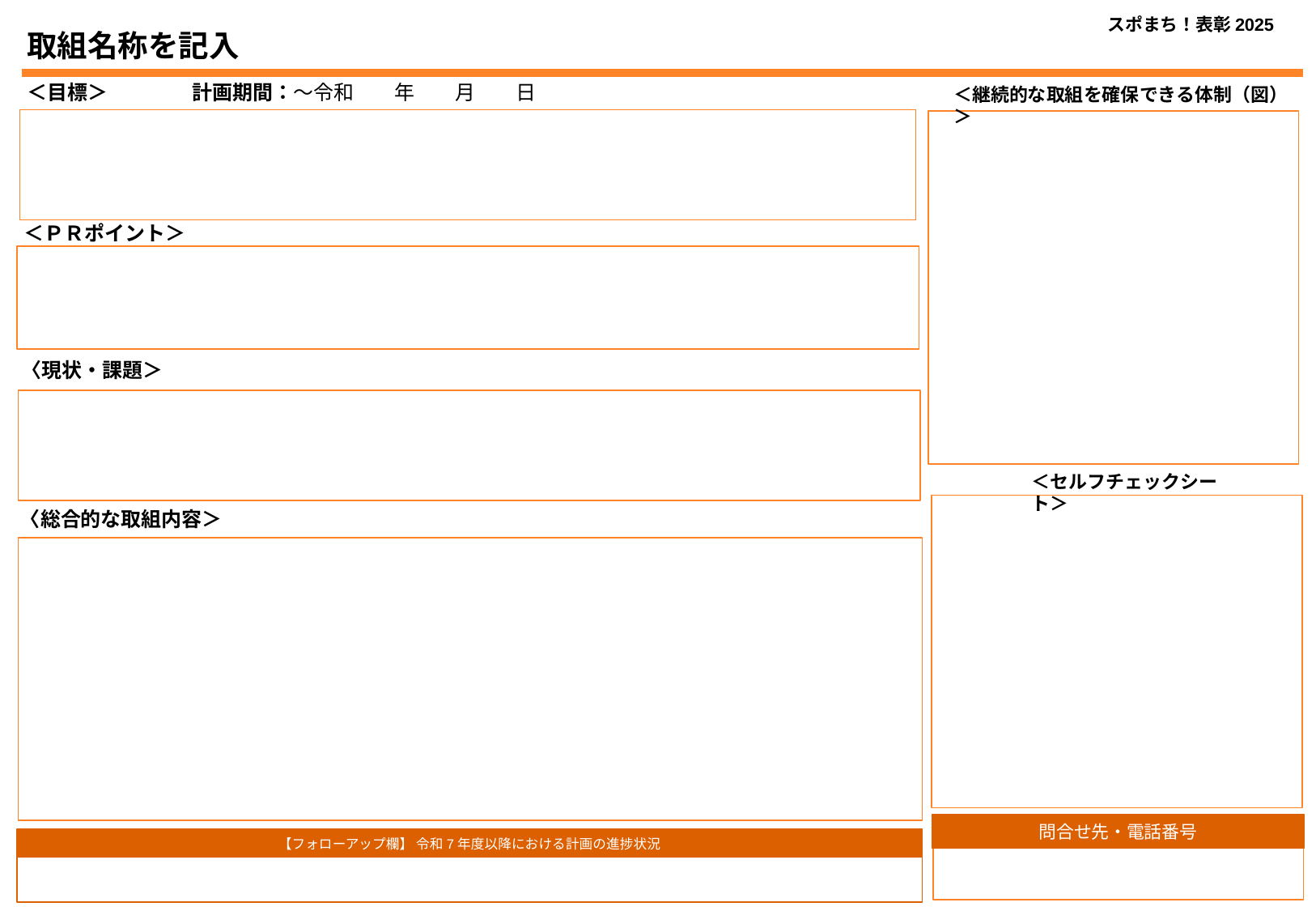

スポまち！表彰2025

取組名称を記入
＜目標＞
　計画期間：～令和　　年　　月　　日
＜継続的な取組を確保できる体制（図）＞

＜ＰＲポイント＞

〈現状・課題＞

＜セルフチェックシート＞

〈総合的な取組内容＞

問合せ先・電話番号
【フォローアップ欄】 令和7年度以降における計画の進捗状況